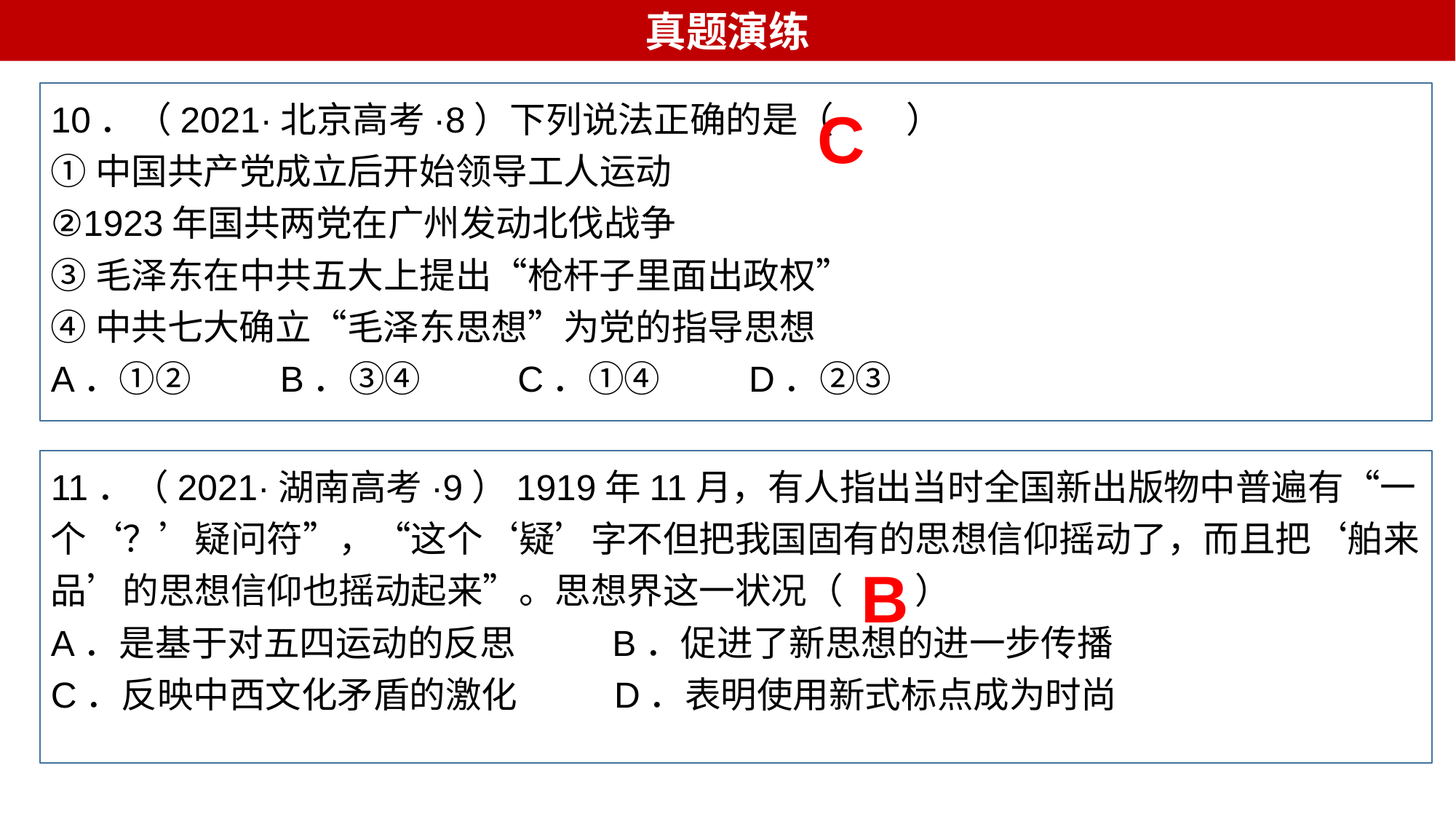

真题演练
10．（2021·北京高考·8）下列说法正确的是（　　）
①中国共产党成立后开始领导工人运动
②1923年国共两党在广州发动北伐战争
③毛泽东在中共五大上提出“枪杆子里面出政权”
④中共七大确立“毛泽东思想”为党的指导思想
A．①②          B．③④           C．①④          D．②③
C
11．（2021·湖南高考·9）1919年11月，有人指出当时全国新出版物中普遍有“一个‘？’疑问符”，“这个‘疑’字不但把我国固有的思想信仰摇动了，而且把‘舶来品’的思想信仰也摇动起来”。思想界这一状况（　　）
A．是基于对五四运动的反思           B．促进了新思想的进一步传播
C．反映中西文化矛盾的激化           D．表明使用新式标点成为时尚
B